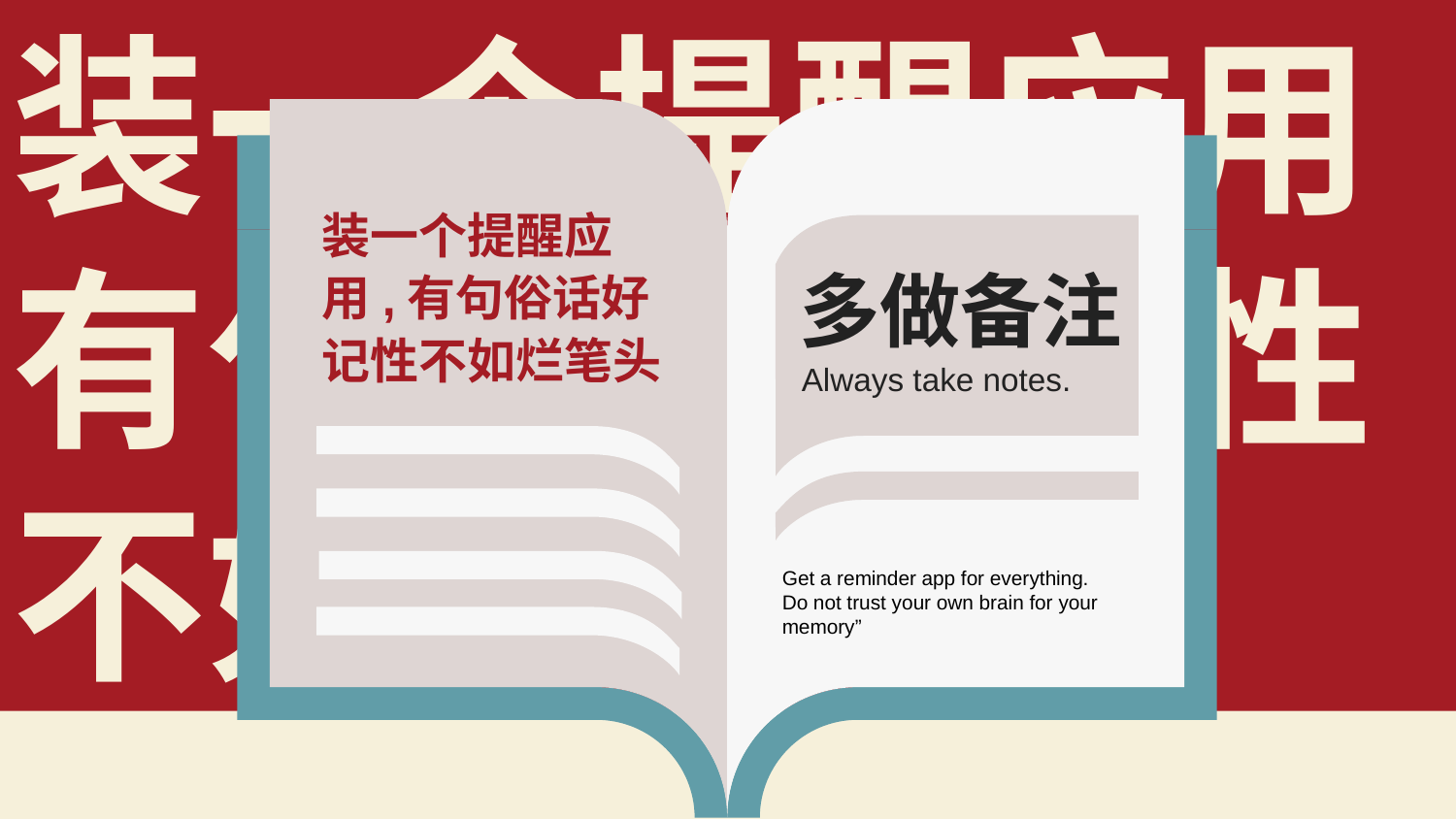

装一个提醒应用 有句俗话好记性不如烂笔头装

装一个提醒应用,有句俗话好记性不如烂笔头
多做备注
Always take notes.
Get a reminder app for everything. Do not trust your own brain for your memory”